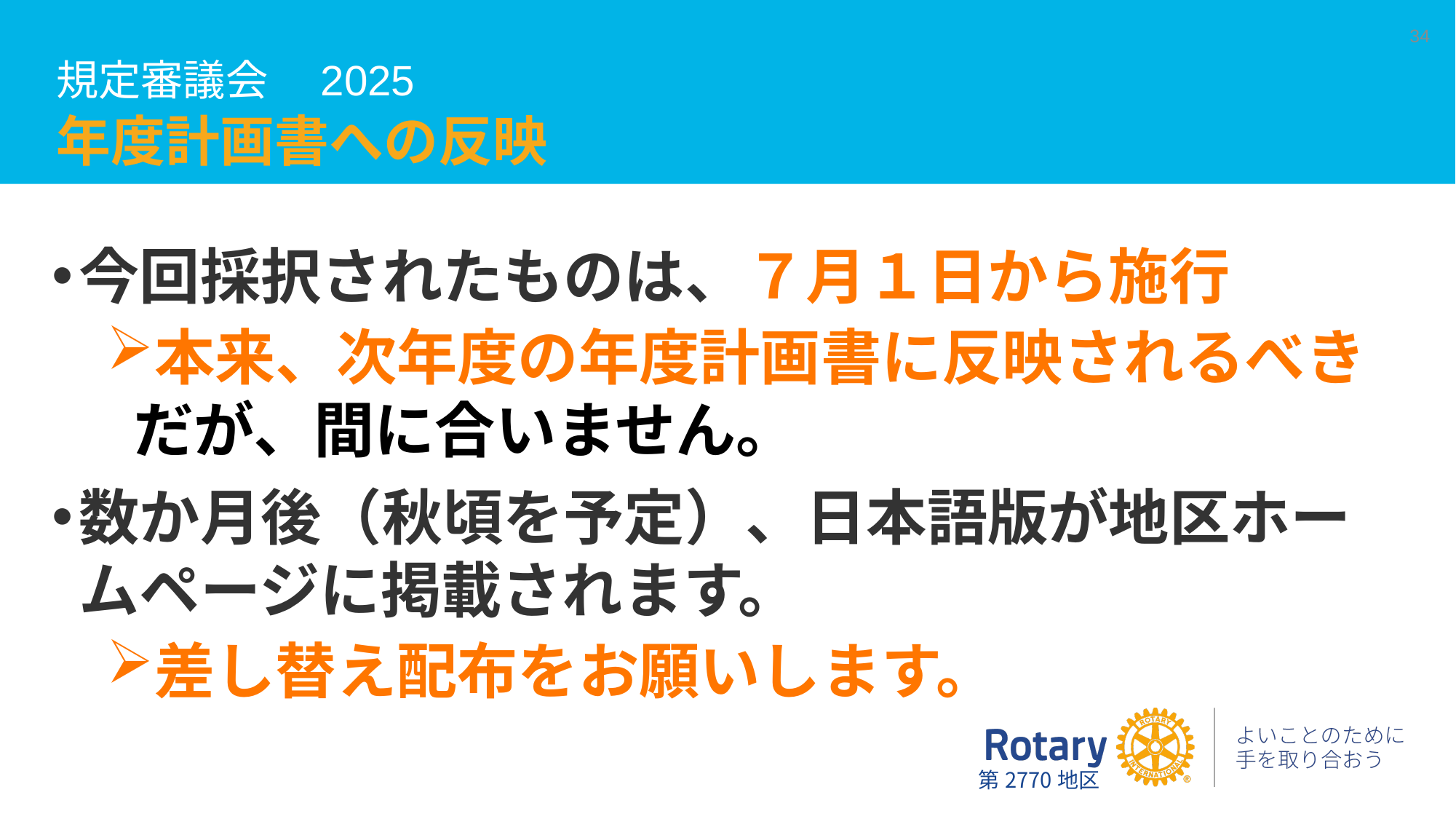

# 年度計画書への反映
34
規定審議会　2025
今回採択されたものは、７月１日から施行
本来、次年度の年度計画書に反映されるべきだが、間に合いません。
数か月後（秋頃を予定）、日本語版が地区ホームページに掲載されます。
差し替え配布をお願いします。